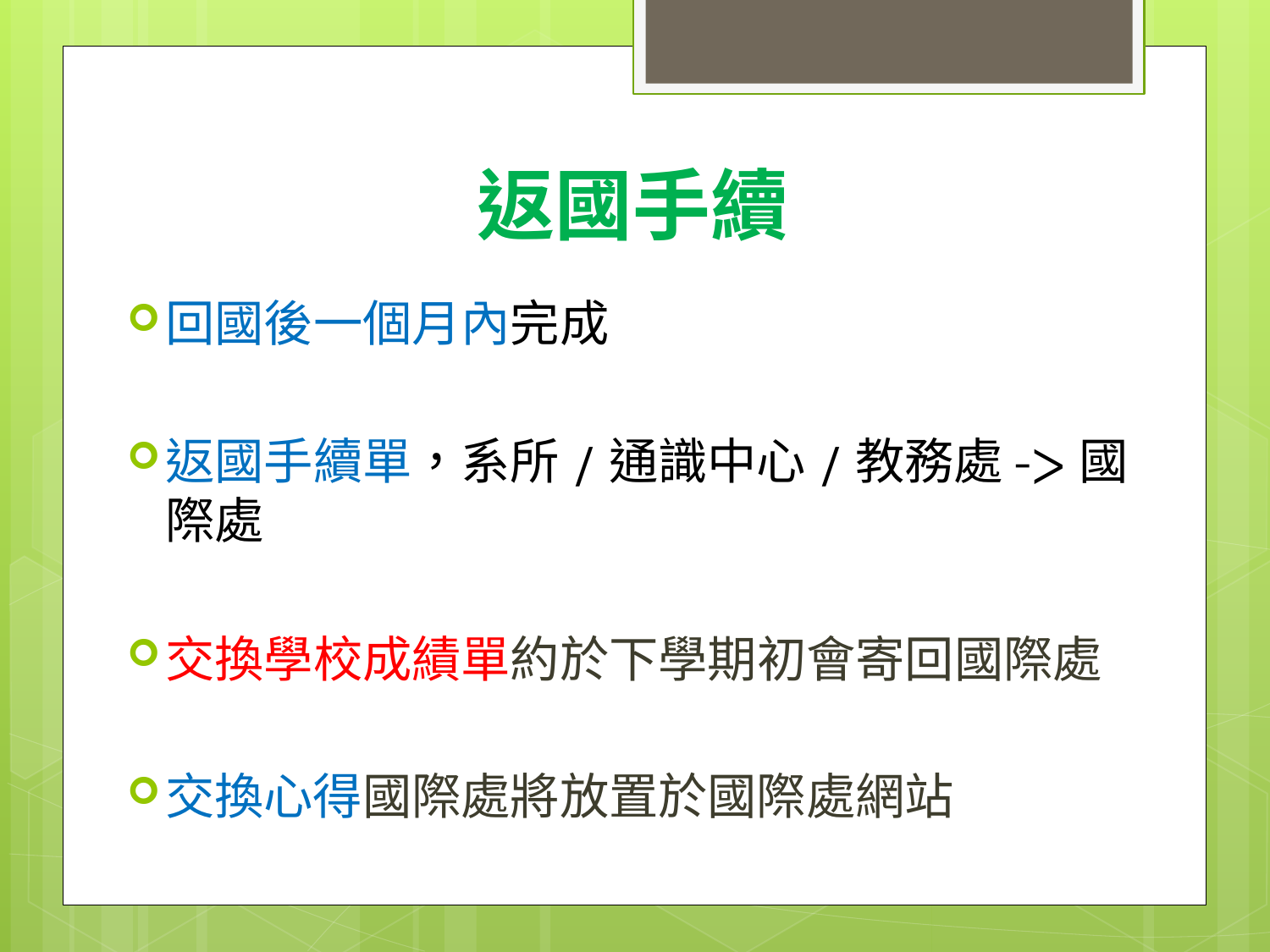

# 返國手續
回國後一個月內完成

返國手續單，系所/通識中心/教務處->國際處

交換學校成績單約於下學期初會寄回國際處

交換心得國際處將放置於國際處網站